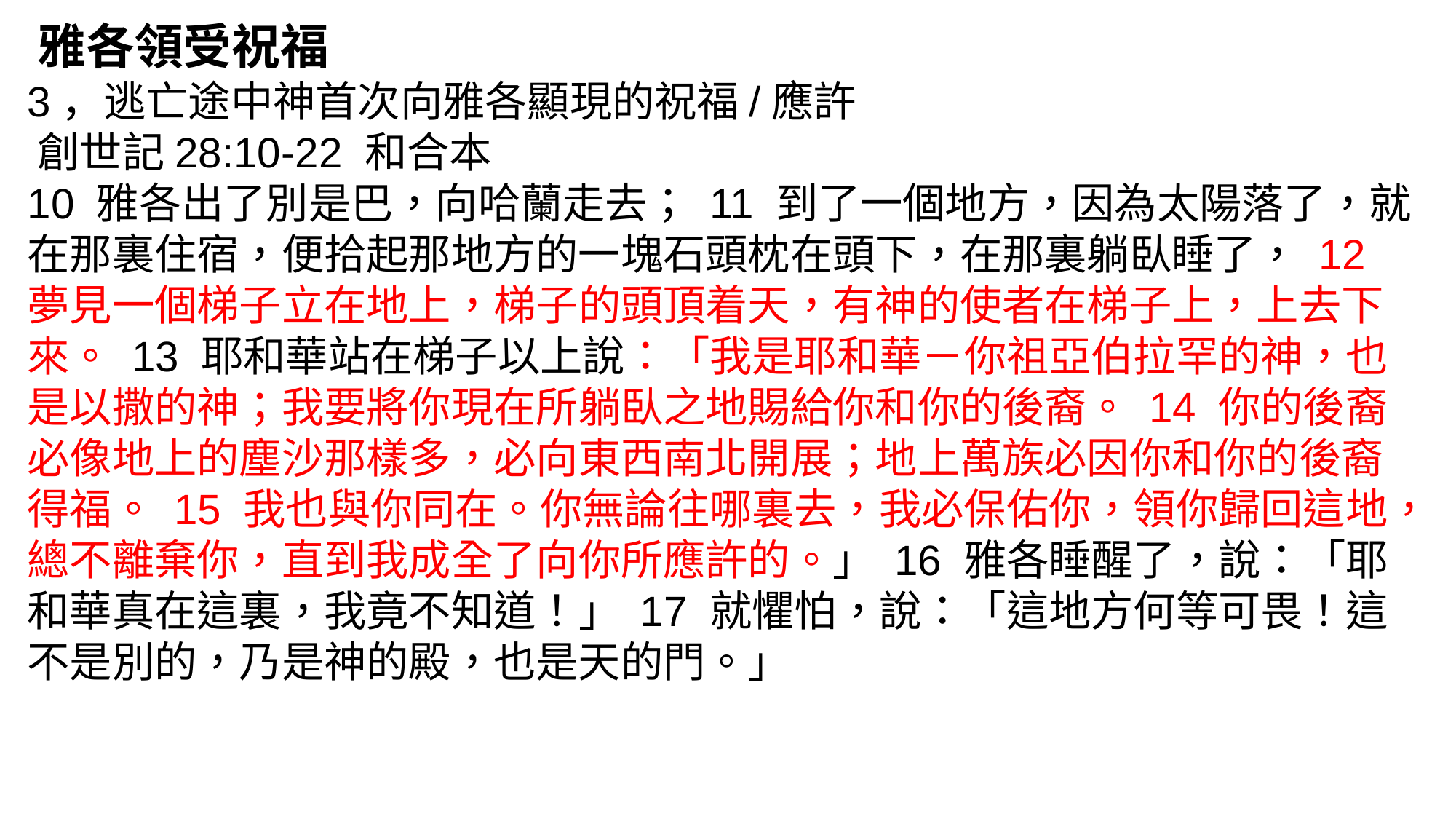

‪‪‪‪雅各領受祝福
3，逃亡途中神首次向雅各顯現的祝福/應許
‪‪‪‪創世記‬28:10-22 和合本
10 雅各出了別是巴，向哈蘭走去； 11 到了一個地方，因為太陽落了，就在那裏住宿，便拾起那地方的一塊石頭枕在頭下，在那裏躺臥睡了， 12 夢見一個梯子立在地上，梯子的頭頂着天，有神的使者在梯子上，上去下來。 13 耶和華站在梯子以上說：「我是耶和華－你祖亞伯拉罕的神，也是以撒的神；我要將你現在所躺臥之地賜給你和你的後裔。 14 你的後裔必像地上的塵沙那樣多，必向東西南北開展；地上萬族必因你和你的後裔得福。 15 我也與你同在。你無論往哪裏去，我必保佑你，領你歸回這地，總不離棄你，直到我成全了向你所應許的。」 16 雅各睡醒了，說：「耶和華真在這裏，我竟不知道！」 17 就懼怕，說：「這地方何等可畏！這不是別的，乃是神的殿，也是天的門。」